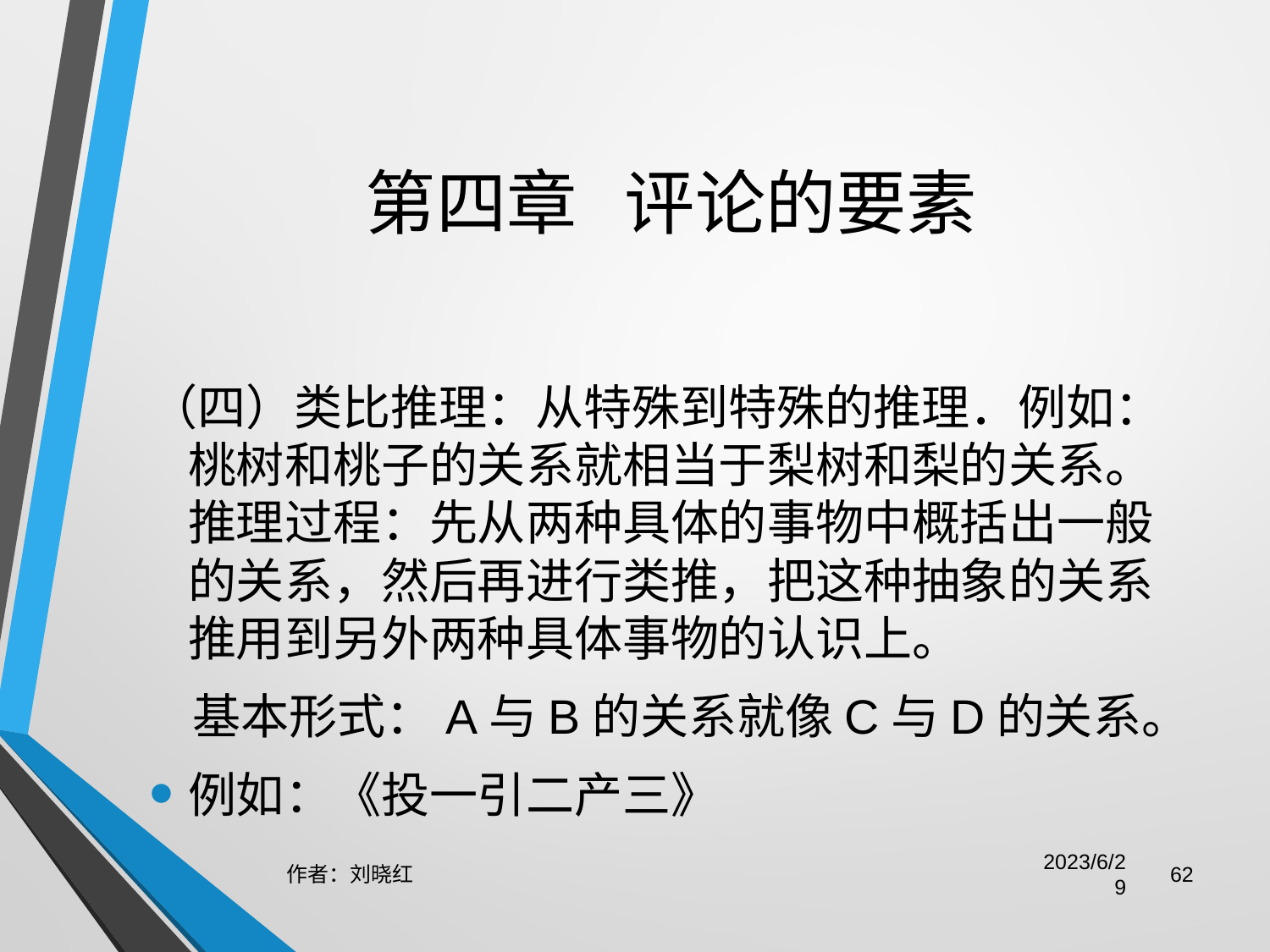

# 第四章   评论的要素
（四）类比推理：从特殊到特殊的推理．例如：桃树和桃子的关系就相当于梨树和梨的关系。推理过程：先从两种具体的事物中概括出一般的关系，然后再进行类推，把这种抽象的关系推用到另外两种具体事物的认识上。
   基本形式：A与B的关系就像C与D的关系。
例如：《投一引二产三》

作者：刘晓红
2023/6/29
62